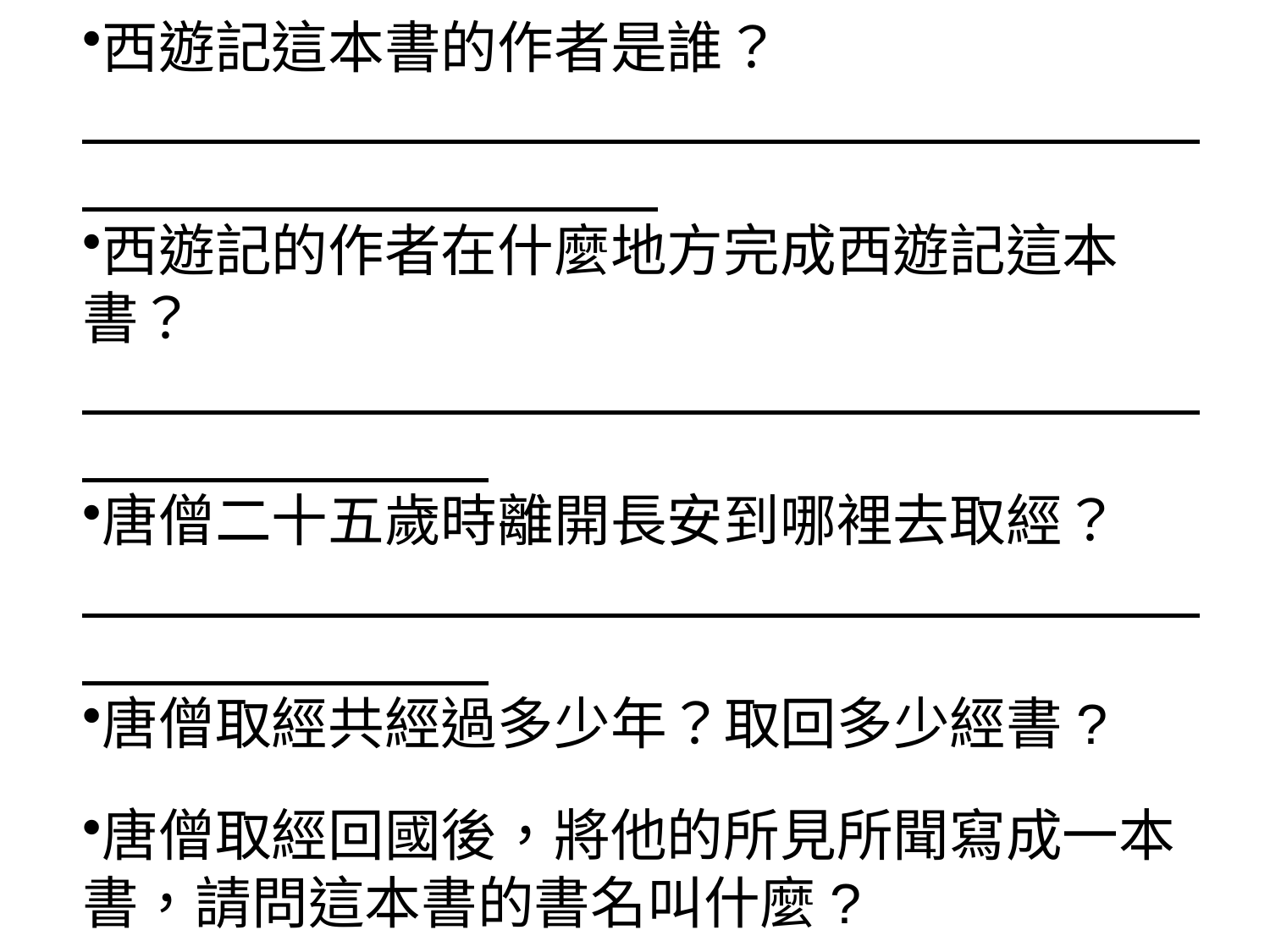

西遊記這本書的作者是誰？

西遊記的作者在什麼地方完成西遊記這本書？

唐僧二十五歲時離開長安到哪裡去取經？

唐僧取經共經過多少年？取回多少經書?

唐僧取經回國後，將他的所見所聞寫成一本書，請問這本書的書名叫什麼?